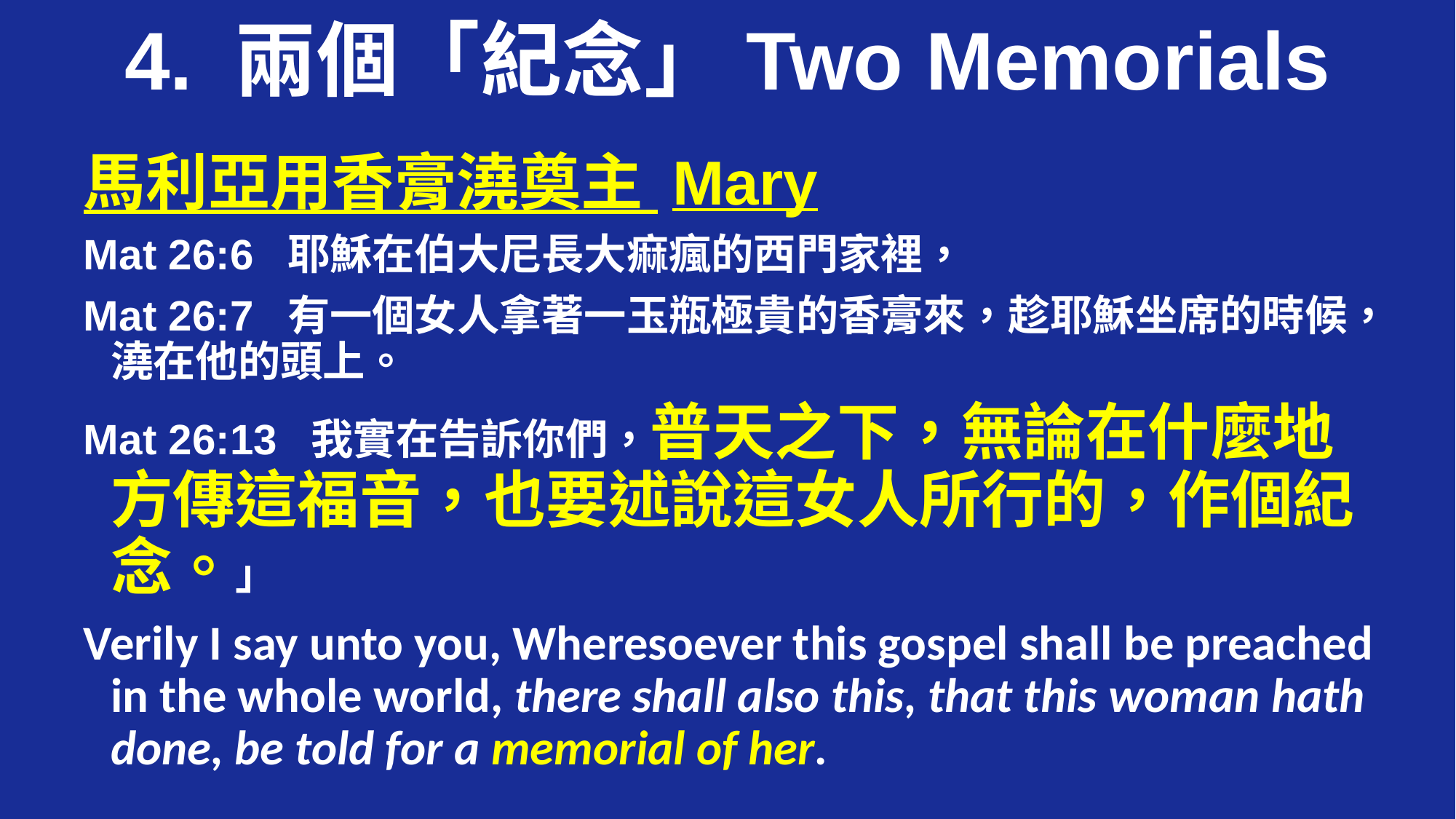

# 4. 兩個「紀念」Two Memorials
馬利亞用香膏澆奠主 Mary
Mat 26:6  耶穌在伯大尼長大痲瘋的西門家裡，
Mat 26:7  有一個女人拿著一玉瓶極貴的香膏來，趁耶穌坐席的時候，澆在他的頭上。
Mat 26:13  我實在告訴你們，普天之下，無論在什麼地方傳這福音，也要述說這女人所行的，作個紀念。」
Verily I say unto you, Wheresoever this gospel shall be preached in the whole world, there shall also this, that this woman hath done, be told for a memorial of her.